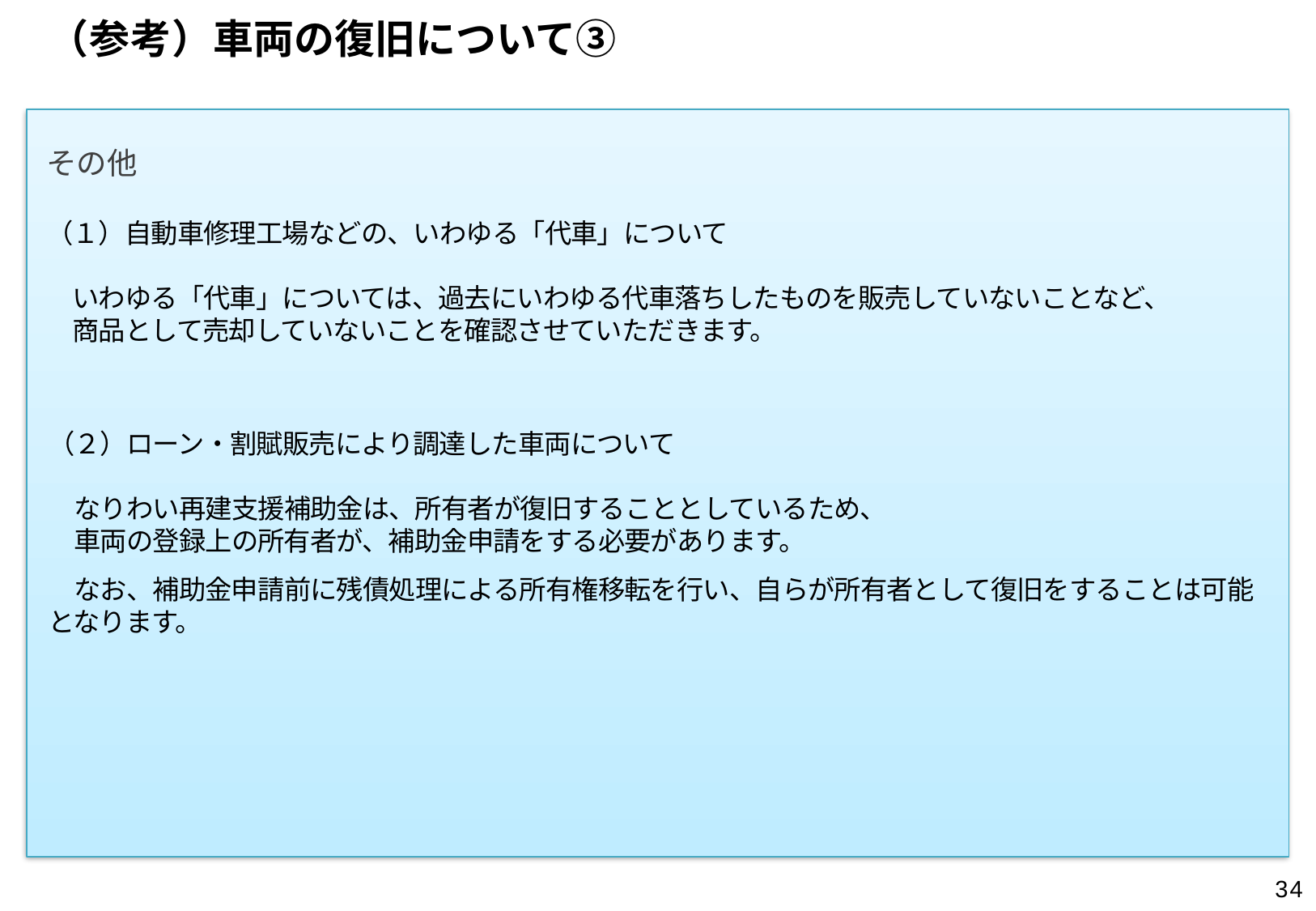

（参考）車両の復旧について③

その他
（１）自動車修理工場などの、いわゆる「代車」について
　いわゆる「代車」については、過去にいわゆる代車落ちしたものを販売していないことなど、
　商品として売却していないことを確認させていただきます。
（２）ローン・割賦販売により調達した車両について
　なりわい再建支援補助金は、所有者が復旧することとしているため、
　車両の登録上の所有者が、補助金申請をする必要があります。
　なお、補助金申請前に残債処理による所有権移転を行い、自らが所有者として復旧をすることは可能となります。
34